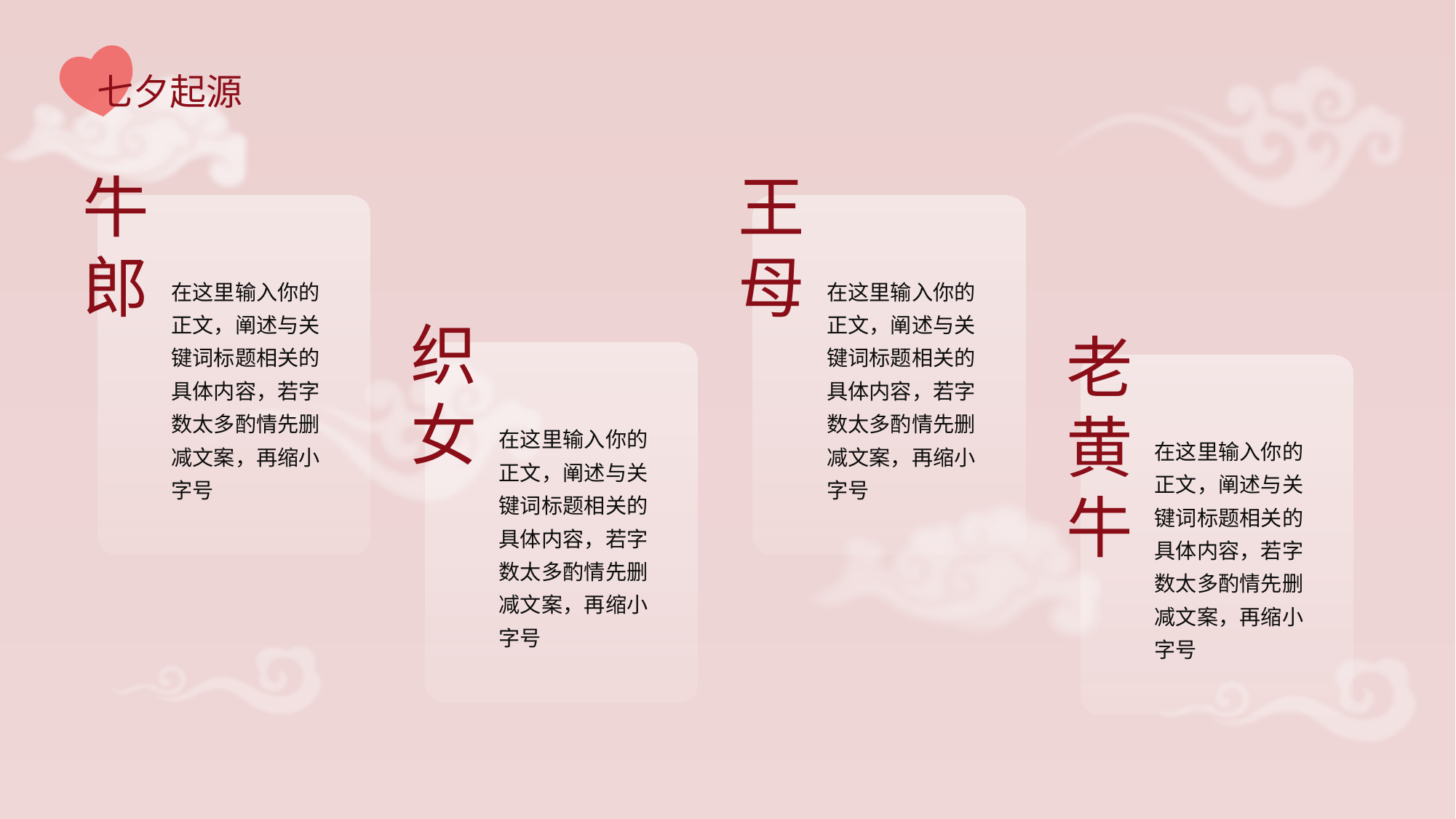

七夕起源
牛郎
王母

在这里输入你的正文，阐述与关键词标题相关的具体内容，若字数太多酌情先删减文案，再缩小字号
在这里输入你的正文，阐述与关键词标题相关的具体内容，若字数太多酌情先删减文案，再缩小字号
织女
老黄牛

在这里输入你的正文，阐述与关键词标题相关的具体内容，若字数太多酌情先删减文案，再缩小字号
在这里输入你的正文，阐述与关键词标题相关的具体内容，若字数太多酌情先删减文案，再缩小字号